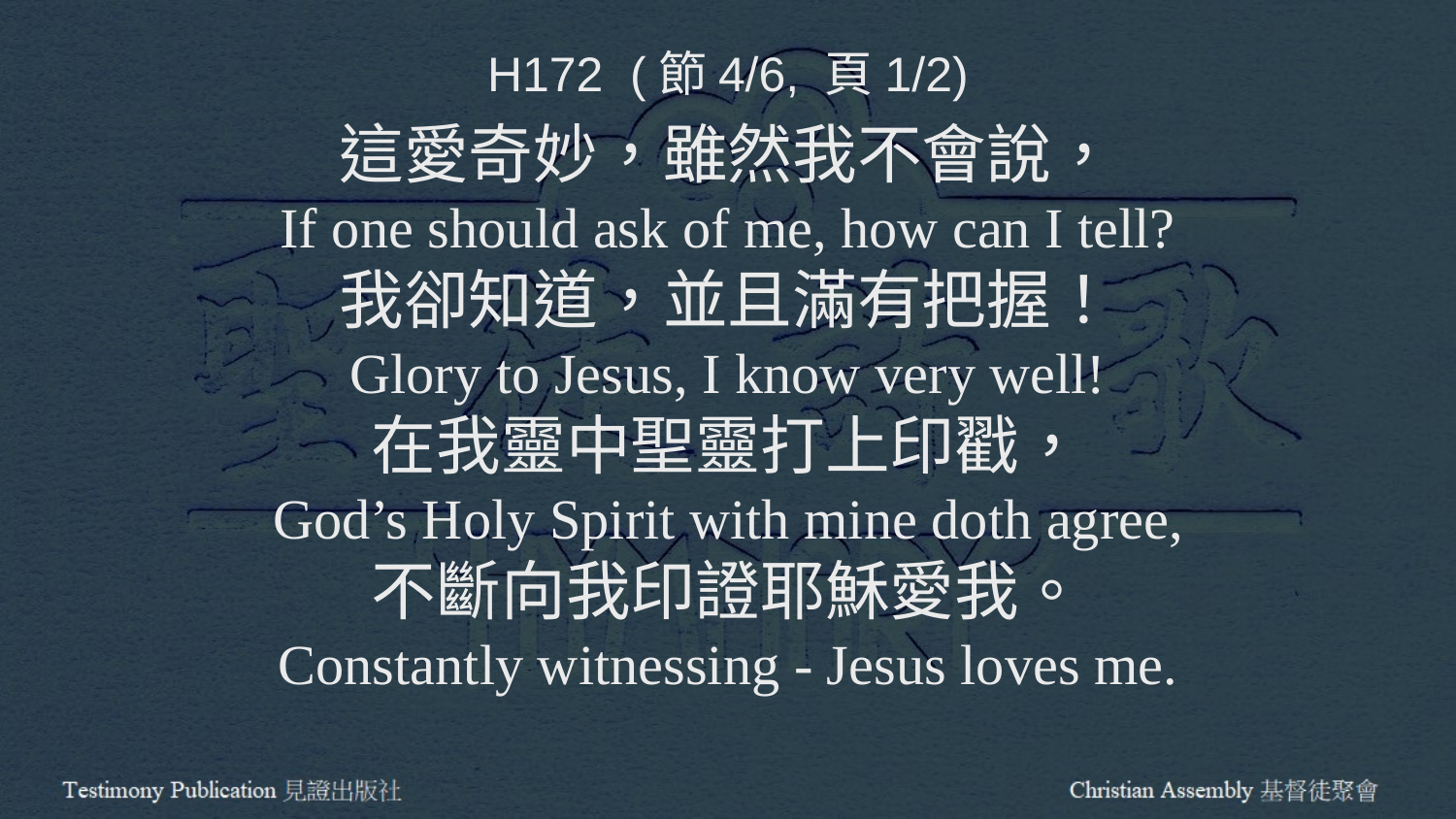

H172  (節4/6, 頁1/2)
這愛奇妙，雖然我不會說，
If one should ask of me, how can I tell?
我卻知道，並且滿有把握！
Glory to Jesus, I know very well!
在我靈中聖靈打上印戳，
God’s Holy Spirit with mine doth agree,
不斷向我印證耶穌愛我。
Constantly witnessing - Jesus loves me.